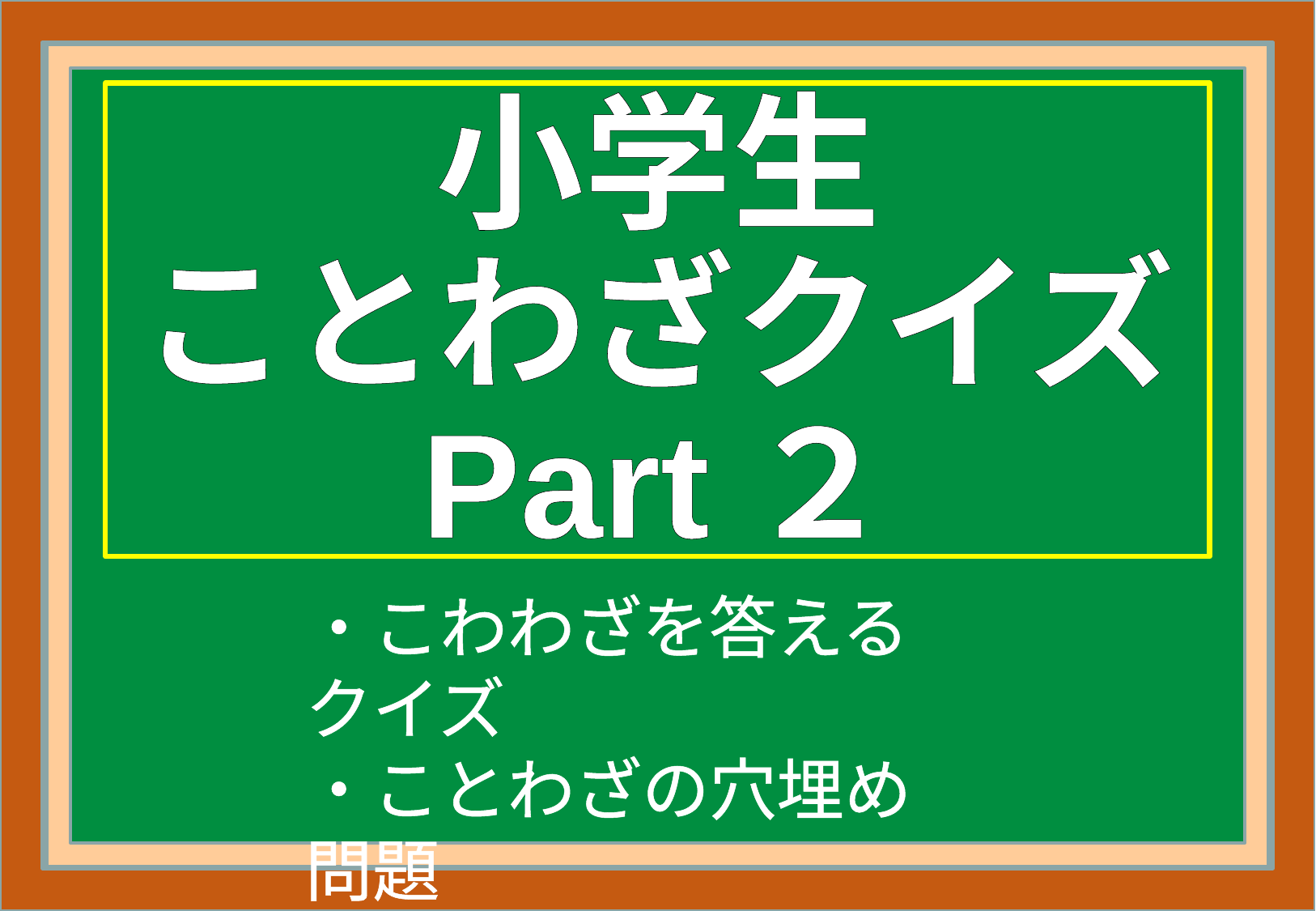

# 小学生 ことわざクイズ Part２
・こわわざを答えるクイズ
・ことわざの穴埋め問題
・ことわざは全部で１５問